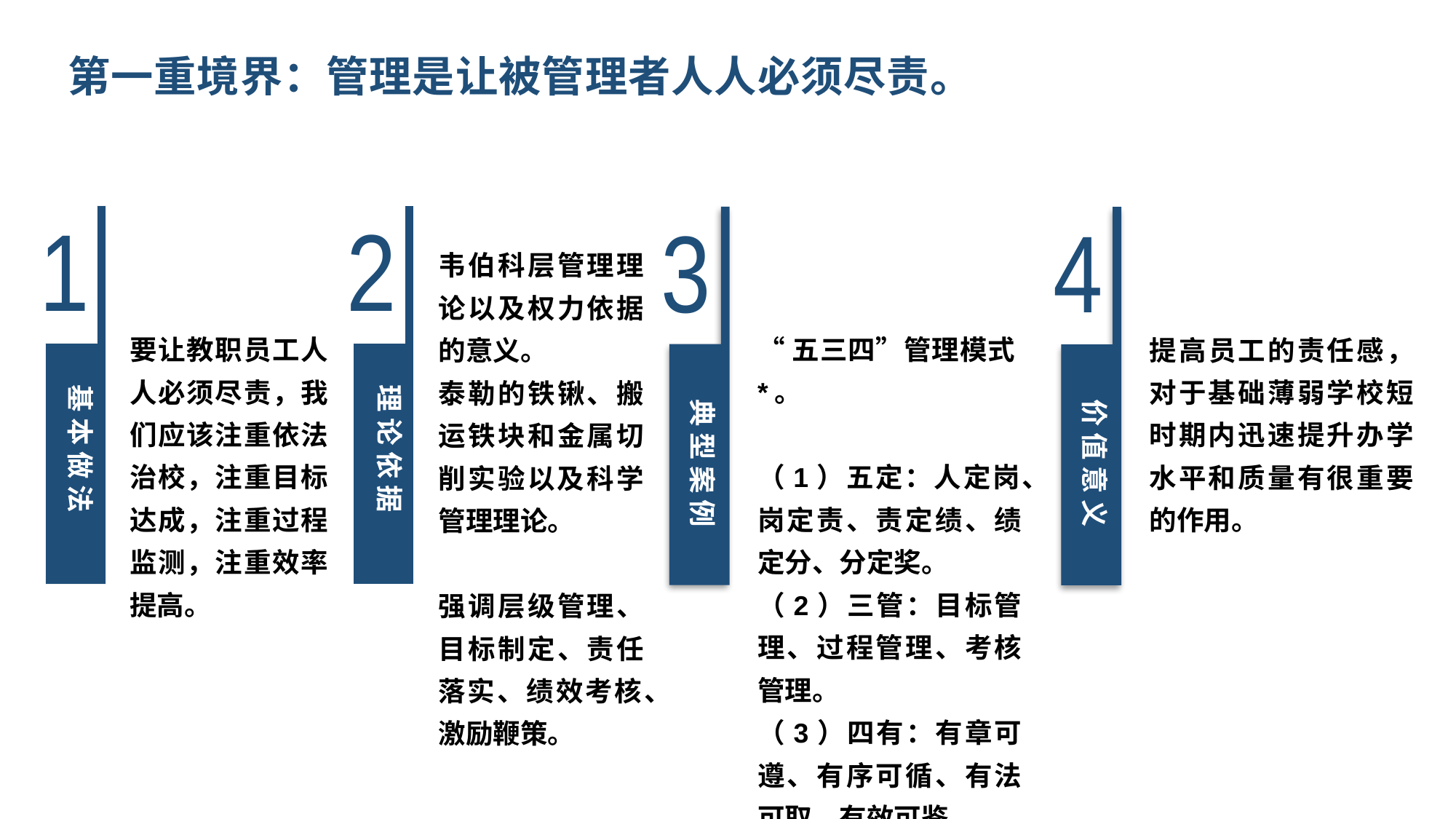

第一重境界：管理是让被管理者人人必须尽责。
1

基 本 做 法
2

理 论 依 据
3

典 型 案 例
4

价 值 意 义
韦伯科层管理理论以及权力依据的意义。
泰勒的铁锹、搬运铁块和金属切削实验以及科学管理理论。

强调层级管理、目标制定、责任落实、绩效考核、激励鞭策。
“五三四”管理模式*。

（1）五定：人定岗、岗定责、责定绩、绩定分、分定奖。
（2）三管：目标管理、过程管理、考核管理。
（3）四有：有章可遵、有序可循、有法可取、有效可鉴。
要让教职员工人人必须尽责，我们应该注重依法治校，注重目标达成，注重过程监测，注重效率提高。
提高员工的责任感，对于基础薄弱学校短时期内迅速提升办学水平和质量有很重要的作用。